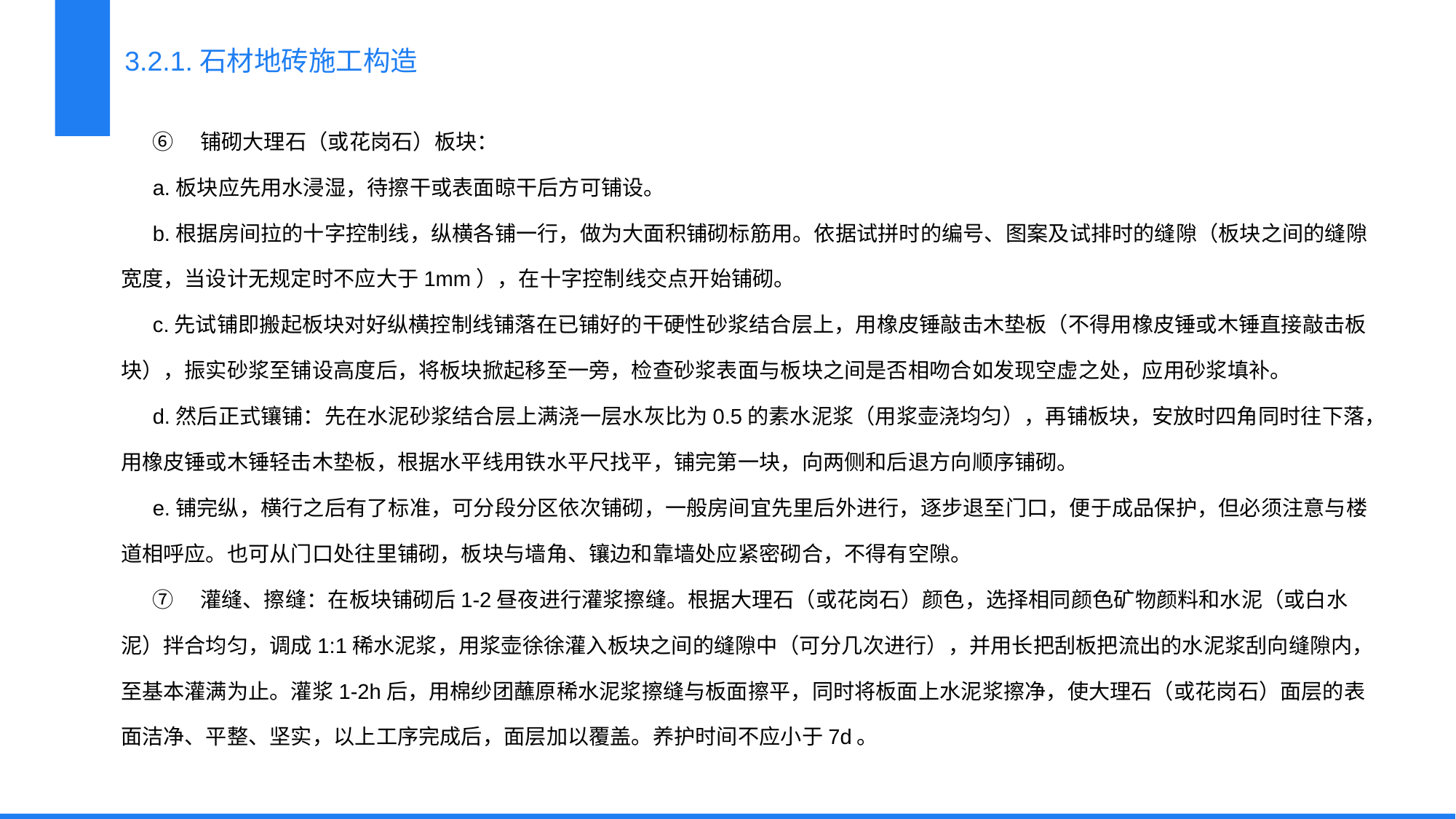

3.2.1.石材地砖施工构造

⑥　铺砌大理石（或花岗石）板块：
a.板块应先用水浸湿，待擦干或表面晾干后方可铺设。
b.根据房间拉的十字控制线，纵横各铺一行，做为大面积铺砌标筋用。依据试拼时的编号、图案及试排时的缝隙（板块之间的缝隙宽度，当设计无规定时不应大于1mm），在十字控制线交点开始铺砌。
c.先试铺即搬起板块对好纵横控制线铺落在已铺好的干硬性砂浆结合层上，用橡皮锤敲击木垫板（不得用橡皮锤或木锤直接敲击板块），振实砂浆至铺设高度后，将板块掀起移至一旁，检查砂浆表面与板块之间是否相吻合如发现空虚之处，应用砂浆填补。
d.然后正式镶铺：先在水泥砂浆结合层上满浇一层水灰比为0.5的素水泥浆（用浆壶浇均匀），再铺板块，安放时四角同时往下落，用橡皮锤或木锤轻击木垫板，根据水平线用铁水平尺找平，铺完第一块，向两侧和后退方向顺序铺砌。
e.铺完纵，横行之后有了标准，可分段分区依次铺砌，一般房间宜先里后外进行，逐步退至门口，便于成品保护，但必须注意与楼道相呼应。也可从门口处往里铺砌，板块与墙角、镶边和靠墙处应紧密砌合，不得有空隙。
⑦　灌缝、擦缝：在板块铺砌后1-2昼夜进行灌浆擦缝。根据大理石（或花岗石）颜色，选择相同颜色矿物颜料和水泥（或白水泥）拌合均匀，调成1:1稀水泥浆，用浆壶徐徐灌入板块之间的缝隙中（可分几次进行），并用长把刮板把流出的水泥浆刮向缝隙内，至基本灌满为止。灌浆1-2h后，用棉纱团蘸原稀水泥浆擦缝与板面擦平，同时将板面上水泥浆擦净，使大理石（或花岗石）面层的表面洁净、平整、坚实，以上工序完成后，面层加以覆盖。养护时间不应小于7d。